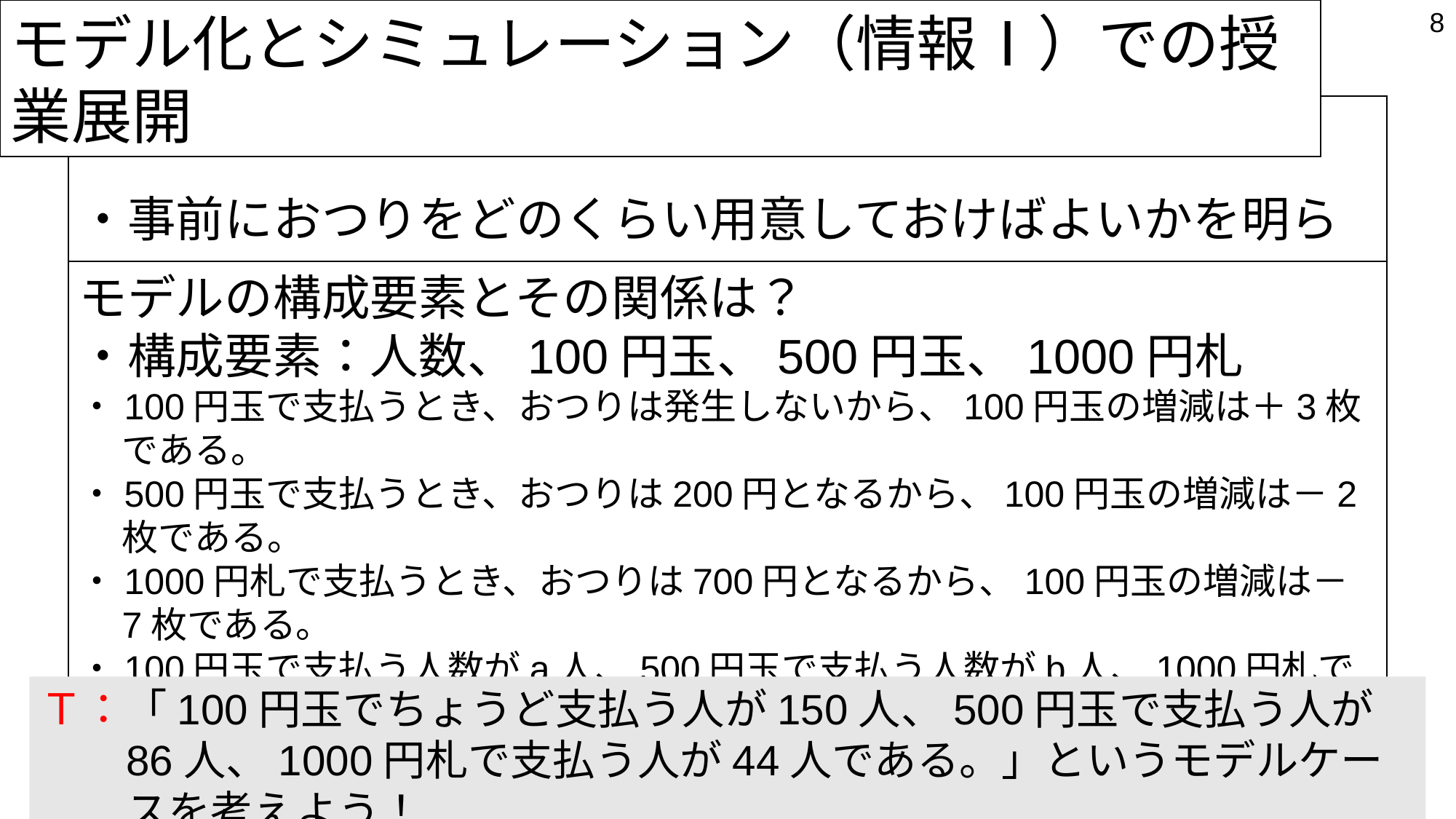

モデル化とシミュレーション（情報Ⅰ）での授業展開
8
モデル化の目的は？
・事前におつりをどのくらい用意しておけばよいかを明らかにする。
モデルの構成要素とその関係は？
・構成要素：人数、100円玉、500円玉、1000円札
・100円玉で支払うとき、おつりは発生しないから、100円玉の増減は＋3枚である。
・500円玉で支払うとき、おつりは200円となるから、100円玉の増減は－2枚である。
・1000円札で支払うとき、おつりは700円となるから、100円玉の増減は－7枚である。
・100円玉で支払う人数がa人、500円玉で支払う人数がb人、1000円札で支払う人数がc人（ただし、a＋b＋c＝280）であるとき、最終的な100円玉の増減は、
  3a＋(－2b)＋(－7c)枚となる。
Ｔ：「100円玉でちょうど支払う人が150人、500円玉で支払う人が86人、1000円札で支払う人が44人である。」というモデルケースを考えよう！